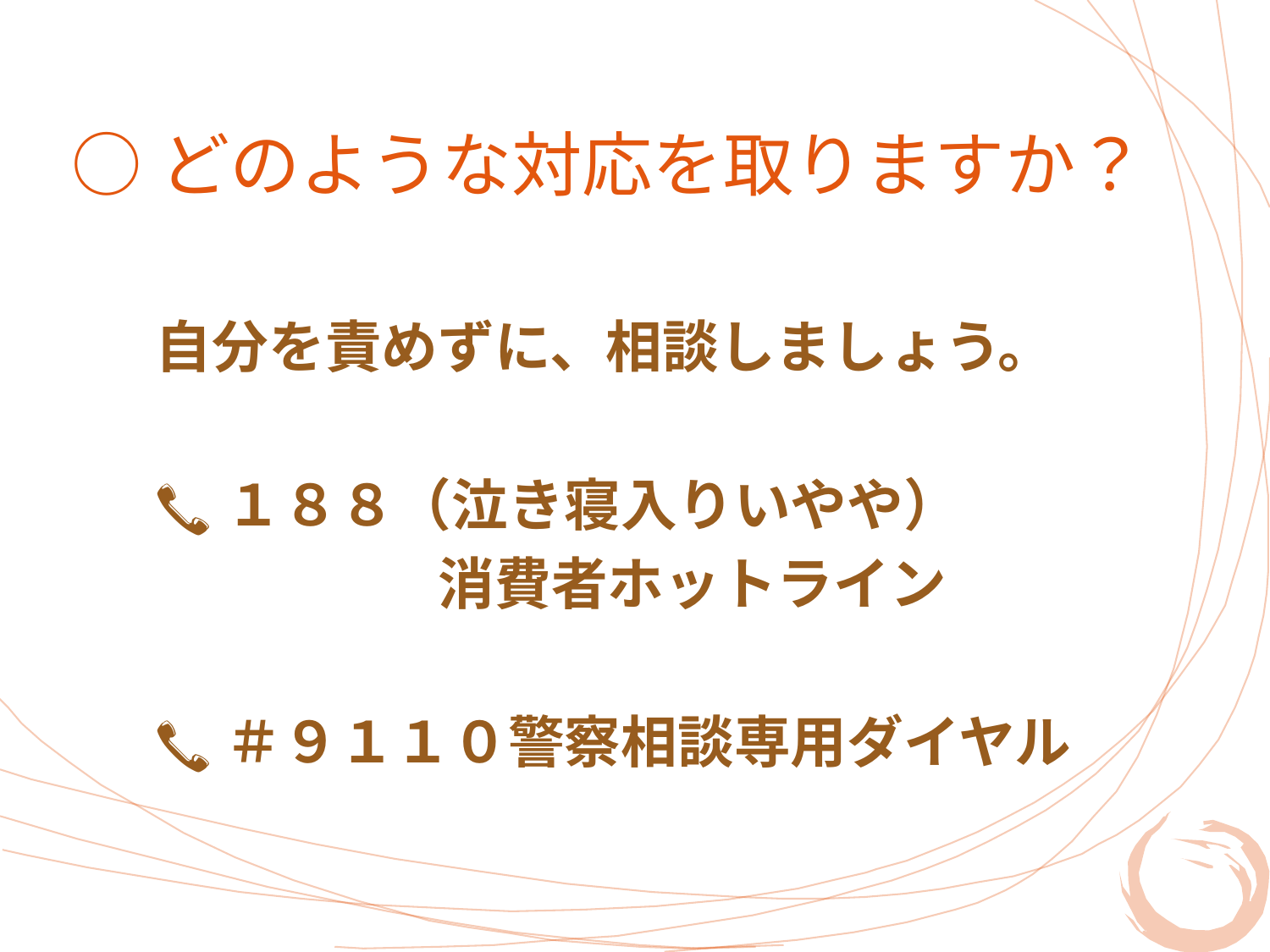

# ○どのような対応を取りますか？

自分を責めずに、相談しましょう。

📞１８８（泣き寝入りいやや）
　　　　　消費者ホットライン

📞＃９１１０警察相談専用ダイヤル